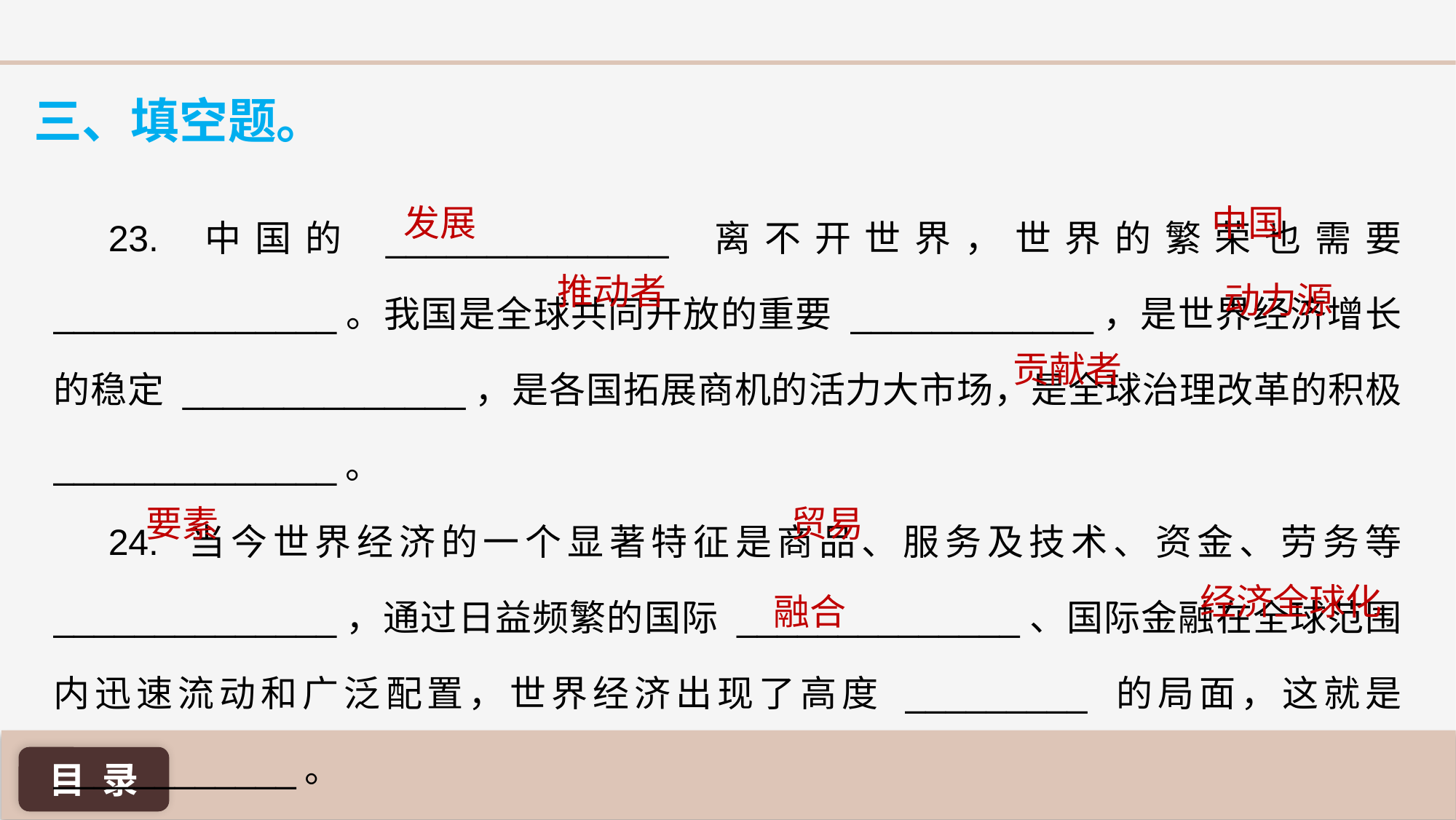

三、填空题。
发展
中国
23. 中国的 ______________ 离不开世界，世界的繁荣也需要 ______________。我国是全球共同开放的重要 ____________，是世界经济增长的稳定 ______________，是各国拓展商机的活力大市场，是全球治理改革的积极 ______________。
24. 当今世界经济的一个显著特征是商品、服务及技术、资金、劳务等 ______________，通过日益频繁的国际 ______________、国际金融在全球范围内迅速流动和广泛配置，世界经济出现了高度 _________ 的局面，这就是 ____________。
推动者
动力源
贡献者
要素
贸易
经济全球化
融合